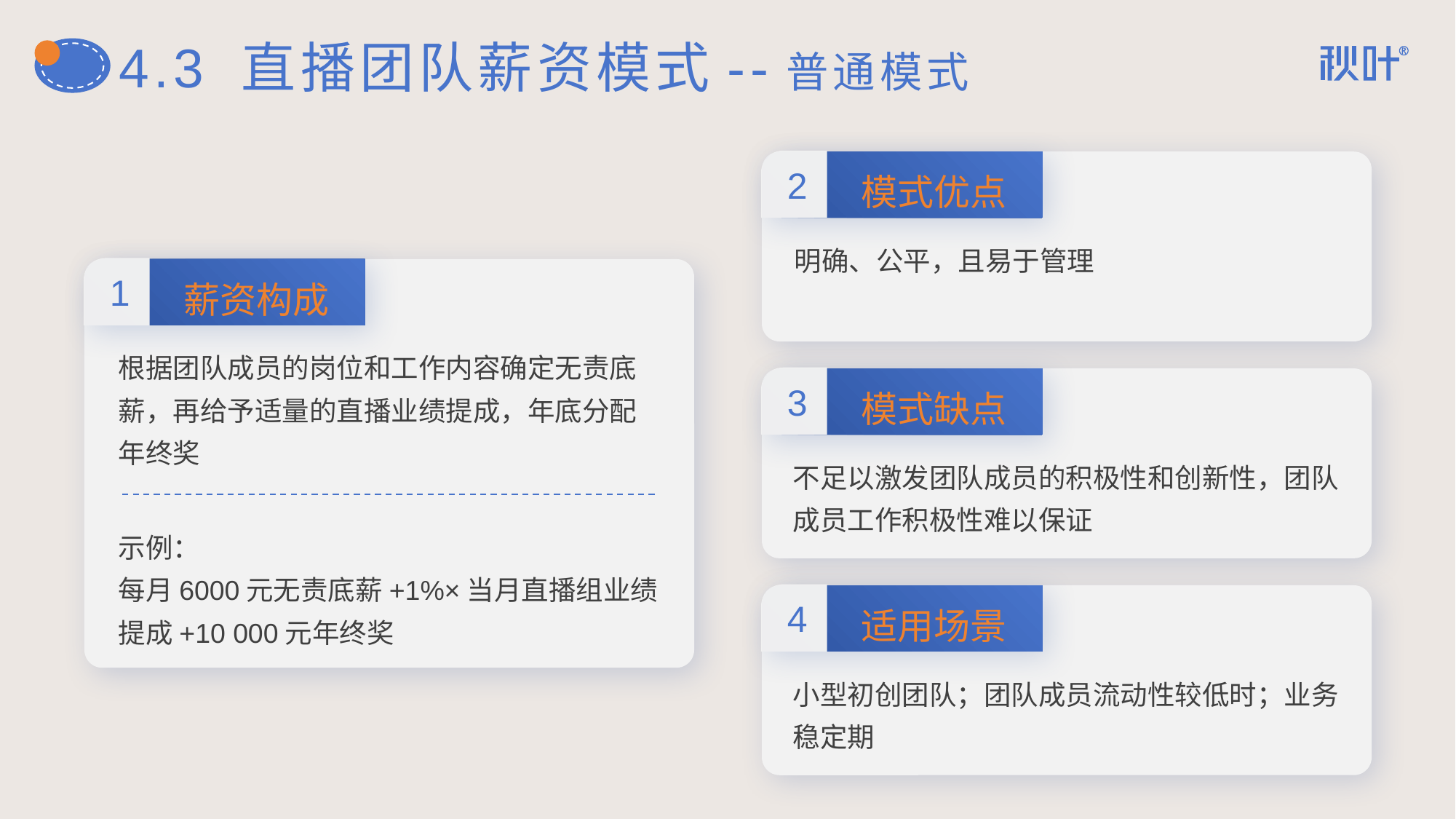

# 4.3 直播团队薪资模式--普通模式
2

模式优点
明确、公平，且易于管理
3

模式缺点
不足以激发团队成员的积极性和创新性，团队成员工作积极性难以保证
4

适用场景
小型初创团队；团队成员流动性较低时；业务稳定期
1

薪资构成
根据团队成员的岗位和工作内容确定无责底薪，再给予适量的直播业绩提成，年底分配年终奖
示例：
每月6000元无责底薪+1%×当月直播组业绩提成+10 000元年终奖